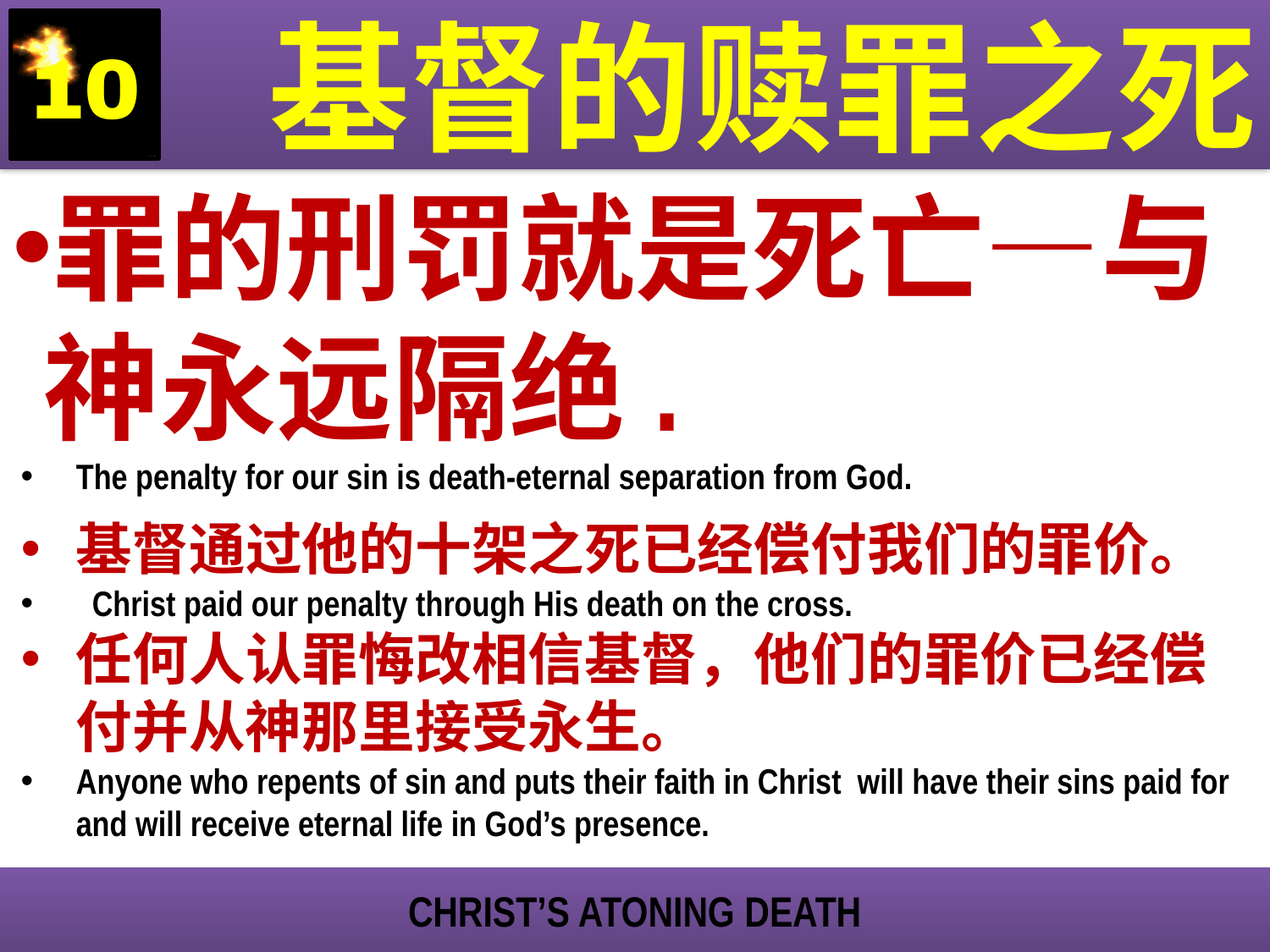

基督的赎罪之死
10
罪的刑罚就是死亡—与神永远隔绝.
The penalty for our sin is death-eternal separation from God.

基督通过他的十架之死已经偿付我们的罪价。
  Christ paid our penalty through His death on the cross.
任何人认罪悔改相信基督，他们的罪价已经偿付并从神那里接受永生。
Anyone who repents of sin and puts their faith in Christ  will have their sins paid for and will receive eternal life in God’s presence.
CHRIST’S ATONING DEATH